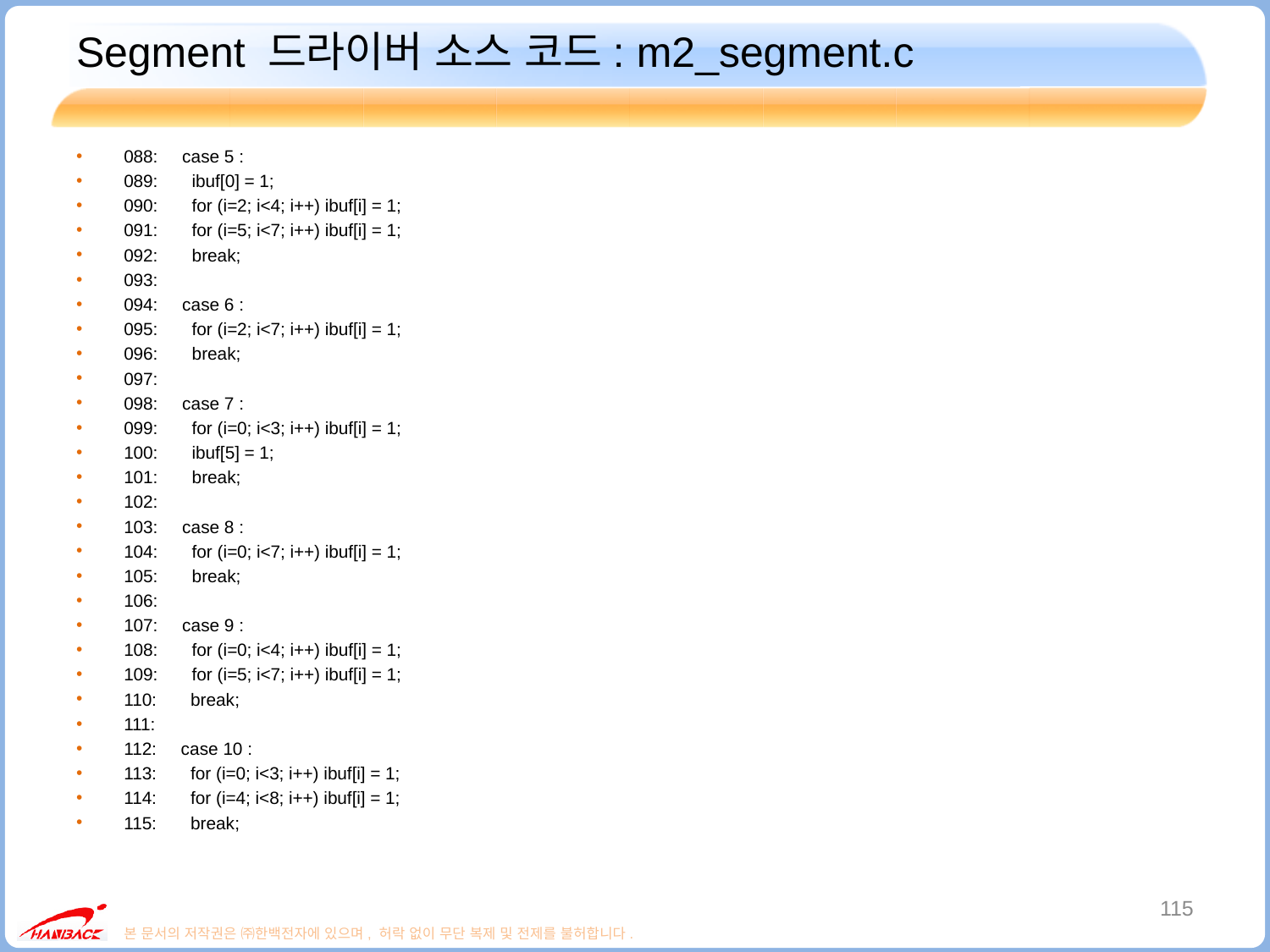

# Segment 드라이버 소스 코드: m2_segment.c
088:     case 5 :
089:       ibuf[0] = 1;
090:       for (i=2; i<4; i++) ibuf[i] = 1;
091:       for (i=5; i<7; i++) ibuf[i] = 1;
092:       break;
093:
094:     case 6 :
095:       for (i=2; i<7; i++) ibuf[i] = 1;
096:       break;
097:
098:     case 7 :
099:       for (i=0; i<3; i++) ibuf[i] = 1;
100:       ibuf[5] = 1;
101:       break;
102:
103:     case 8 :
104:       for (i=0; i<7; i++) ibuf[i] = 1;
105:       break;
106:
107:     case 9 :
108:       for (i=0; i<4; i++) ibuf[i] = 1;
109:       for (i=5; i<7; i++) ibuf[i] = 1;
110:       break;
111:
112:     case 10 :
113:       for (i=0; i<3; i++) ibuf[i] = 1;
114:       for (i=4; i<8; i++) ibuf[i] = 1;
115:       break;
115